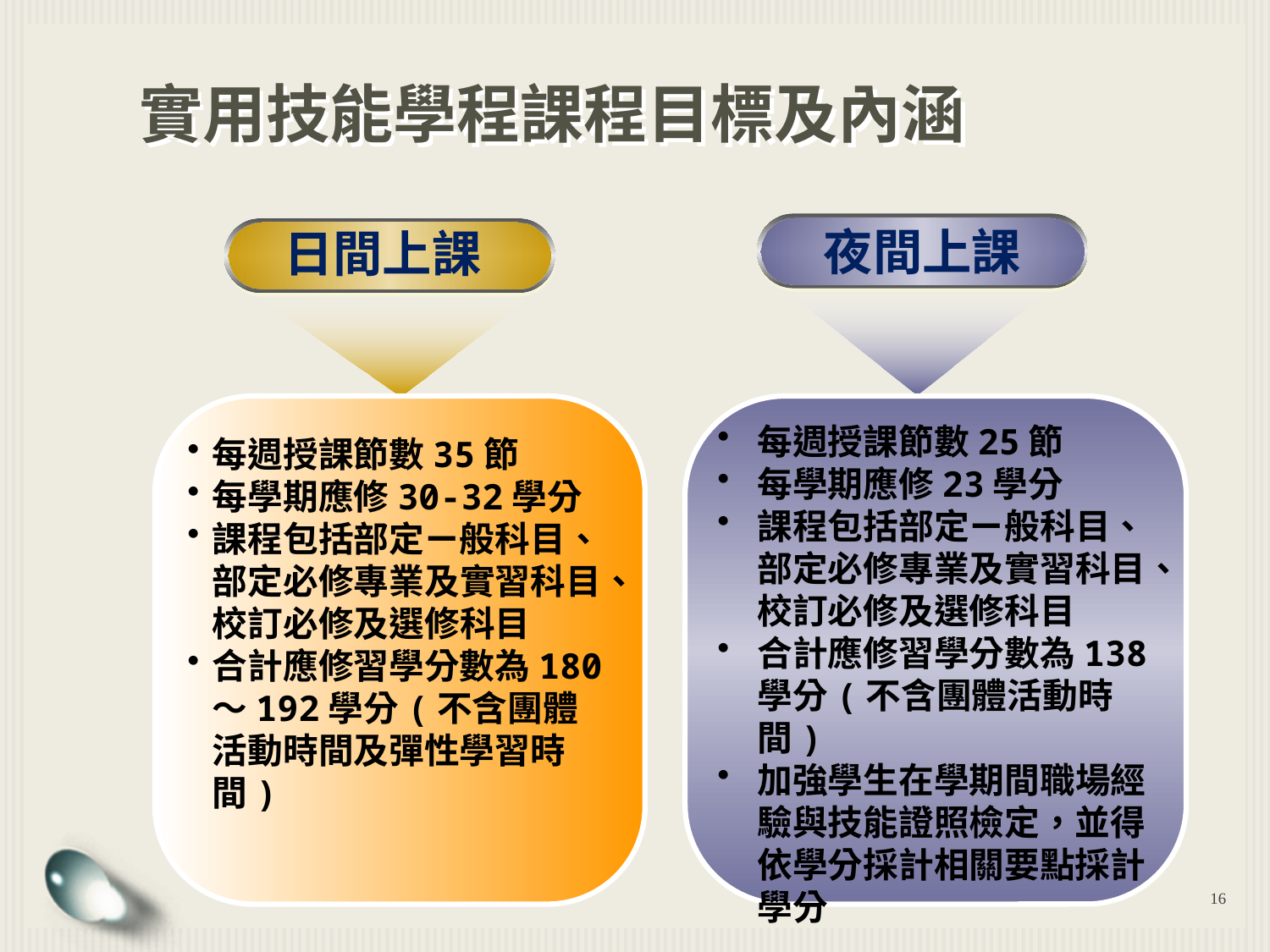

實用技能學程課程目標及內涵

夜間上課
日間上課

每週授課節數25節
每學期應修23學分
課程包括部定ㄧ般科目、部定必修專業及實習科目、校訂必修及選修科目
合計應修習學分數為138學分(不含團體活動時間)
加強學生在學期間職場經驗與技能證照檢定，並得依學分採計相關要點採計學分
每週授課節數35節
每學期應修30-32學分
課程包括部定ㄧ般科目、部定必修專業及實習科目、校訂必修及選修科目
合計應修習學分數為180～192學分(不含團體活動時間及彈性學習時間)
16